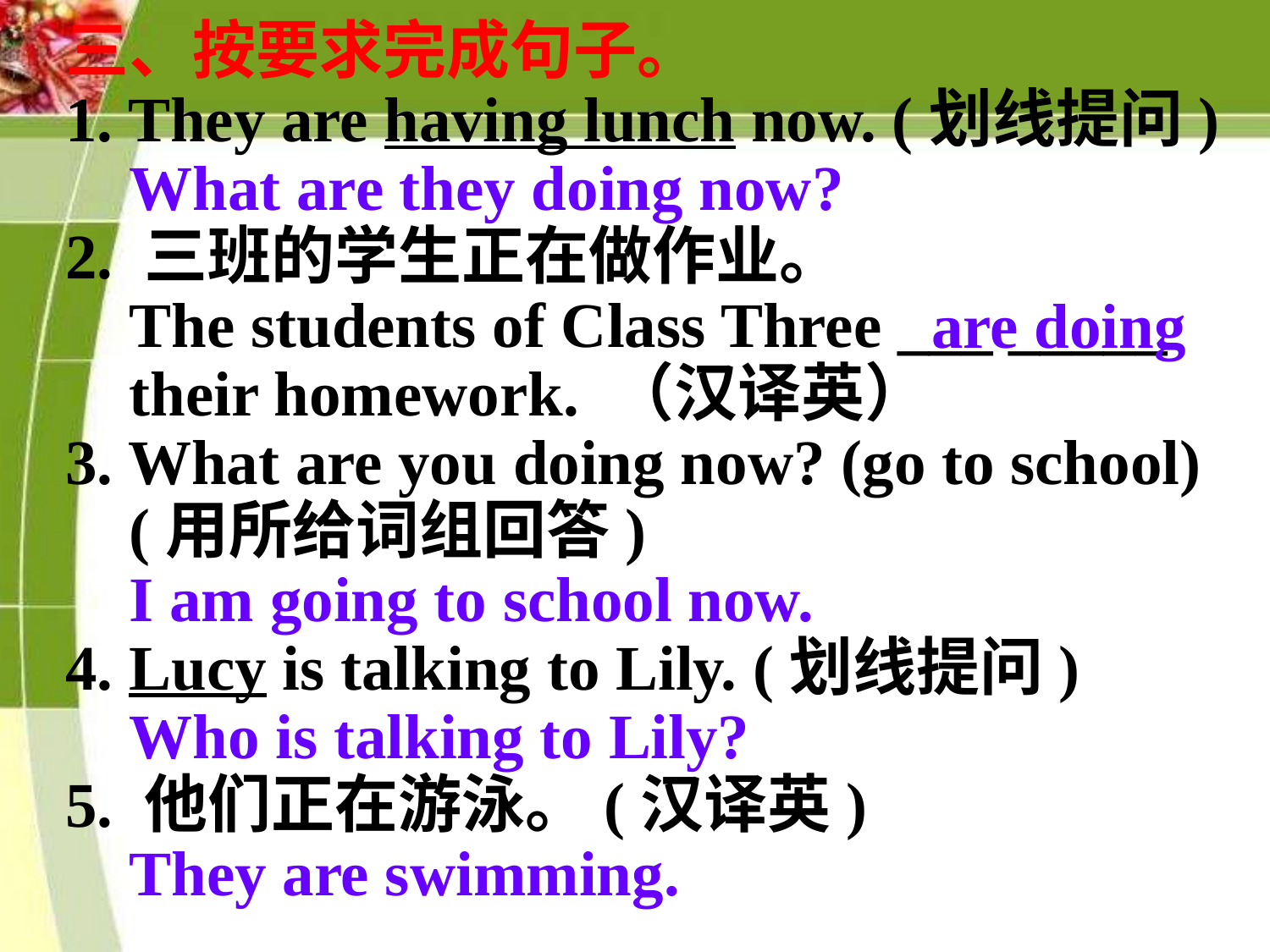

三、按要求完成句子。
1. They are having lunch now. (划线提问)
    What are they doing now?
2. 三班的学生正在做作业。
    The students of Class Three ___ _____
    their homework. （汉译英）
3. What are you doing now? (go to school)
    (用所给词组回答)
    I am going to school now.
4. Lucy is talking to Lily. (划线提问)
    Who is talking to Lily?
5. 他们正在游泳。(汉译英)
    They are swimming.
are doing